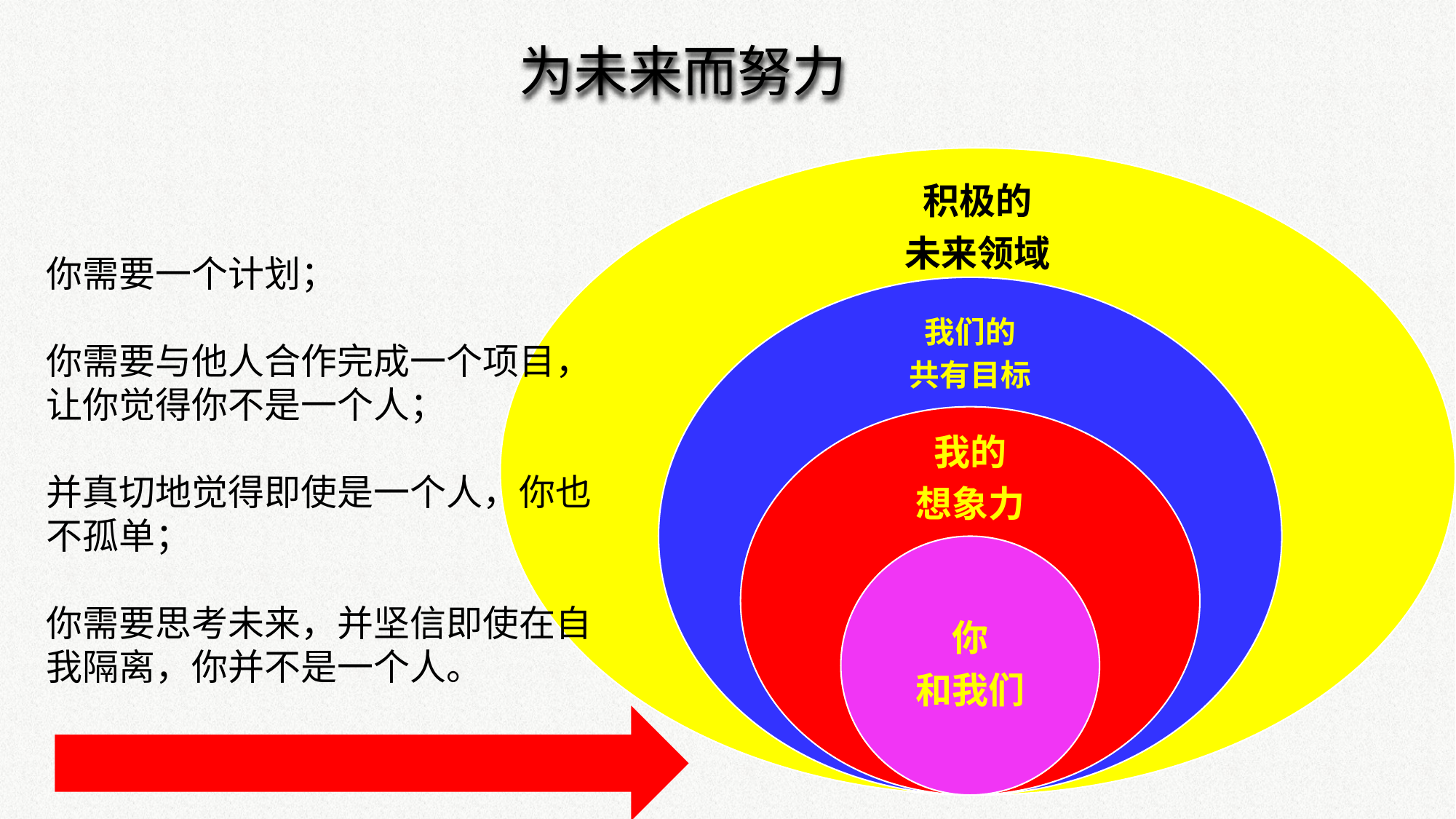

# 为未来而努力
积极的
未来领域
我们的
共有目标
我的
想象力
你
和我们
你需要一个计划；

你需要与他人合作完成一个项目，让你觉得你不是一个人；

并真切地觉得即使是一个人，你也不孤单；

你需要思考未来，并坚信即使在自我隔离，你并不是一个人。